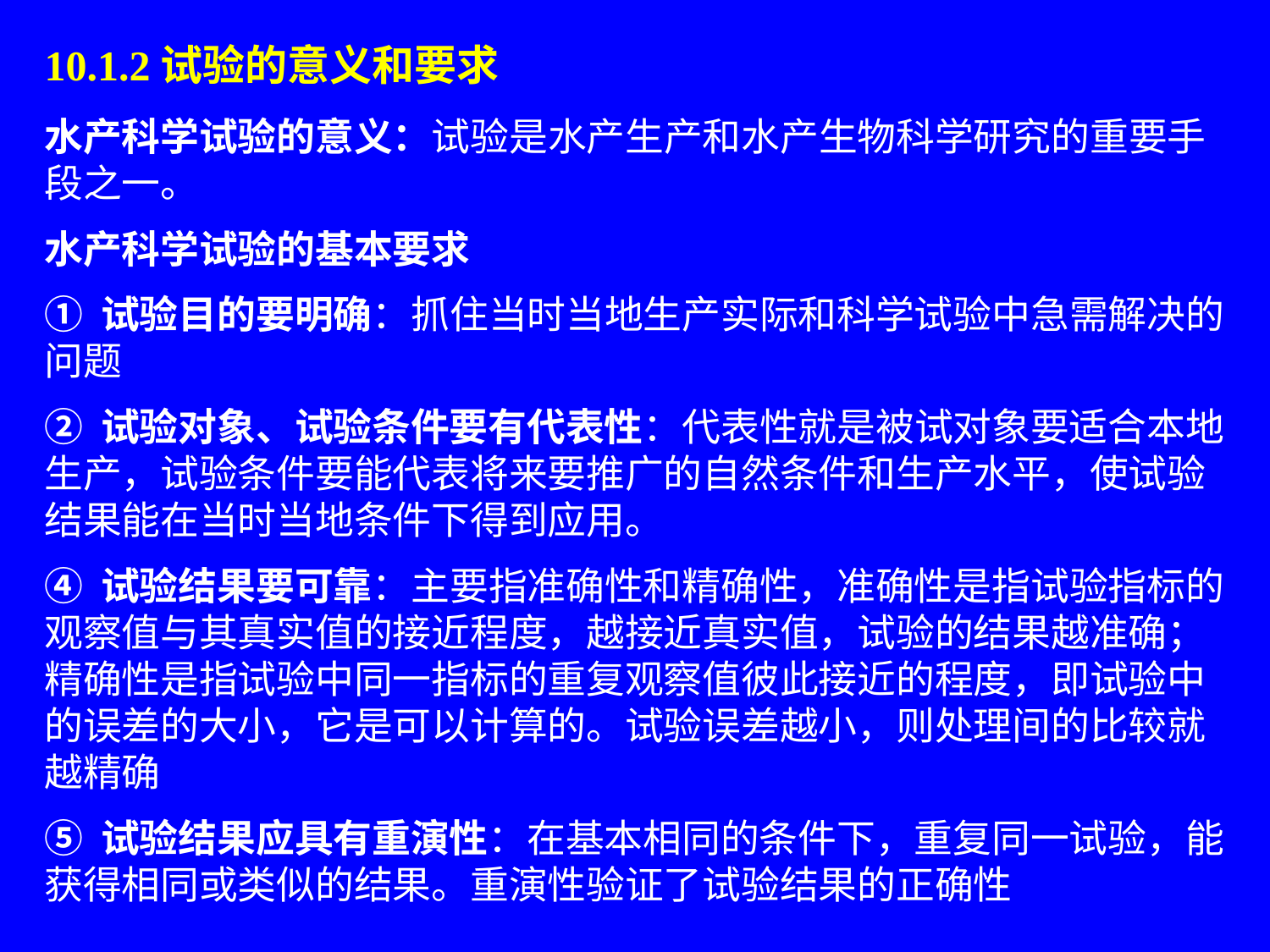

# 10.1.2试验的意义和要求
水产科学试验的意义：试验是水产生产和水产生物科学研究的重要手段之一。
水产科学试验的基本要求
① 试验目的要明确：抓住当时当地生产实际和科学试验中急需解决的问题
② 试验对象、试验条件要有代表性：代表性就是被试对象要适合本地生产，试验条件要能代表将来要推广的自然条件和生产水平，使试验结果能在当时当地条件下得到应用。
④ 试验结果要可靠：主要指准确性和精确性，准确性是指试验指标的观察值与其真实值的接近程度，越接近真实值，试验的结果越准确；精确性是指试验中同一指标的重复观察值彼此接近的程度，即试验中的误差的大小，它是可以计算的。试验误差越小，则处理间的比较就越精确
⑤ 试验结果应具有重演性：在基本相同的条件下，重复同一试验，能获得相同或类似的结果。重演性验证了试验结果的正确性